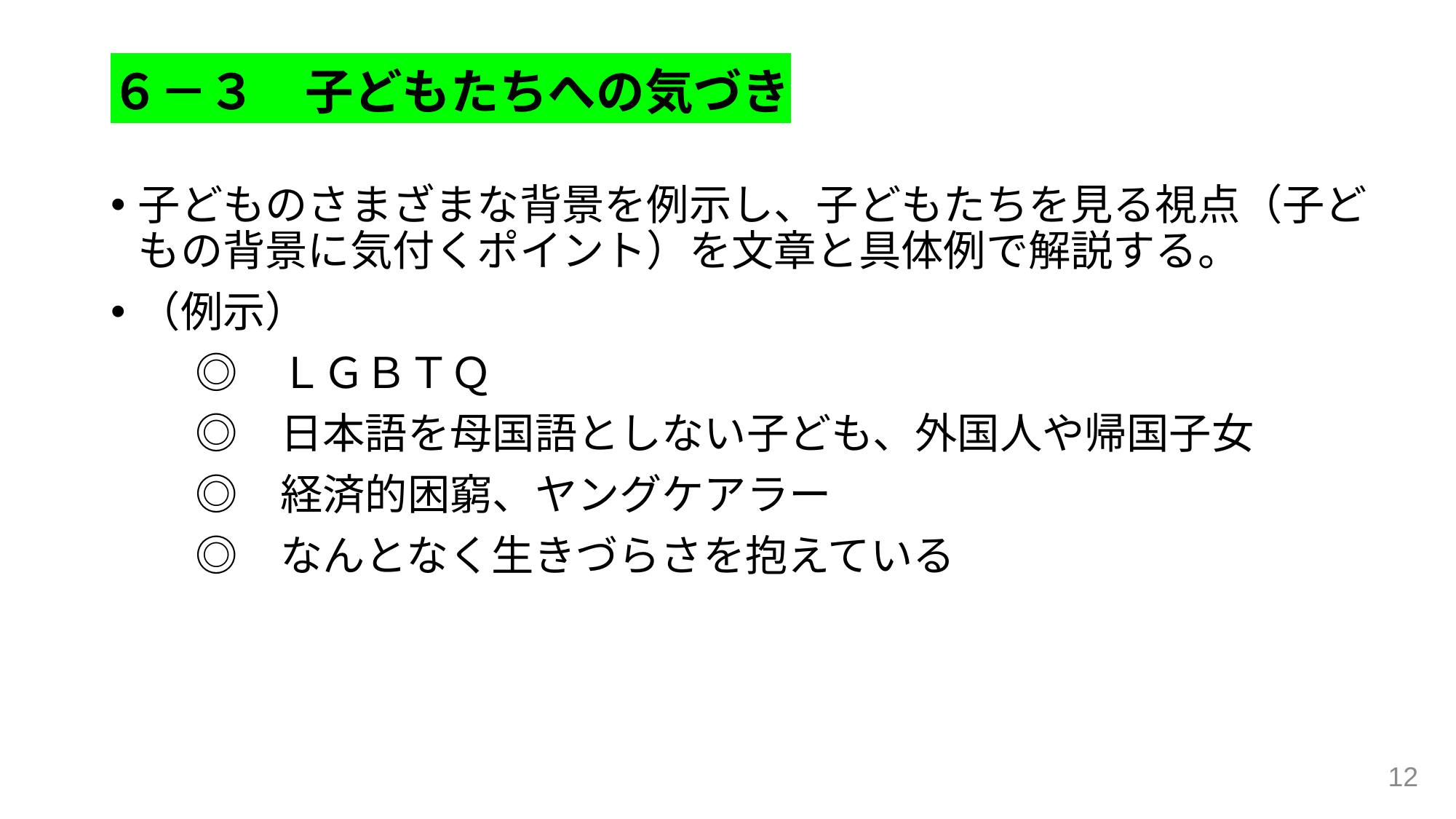

# ６－３　子どもたちへの気づき
子どものさまざまな背景を例示し、子どもたちを見る視点（子どもの背景に気付くポイント）を文章と具体例で解説する。
（例示）
　　◎　ＬＧＢＴＱ
　　◎　日本語を母国語としない子ども、外国人や帰国子女
　　◎　経済的困窮、ヤングケアラー
　　◎　なんとなく生きづらさを抱えている

12